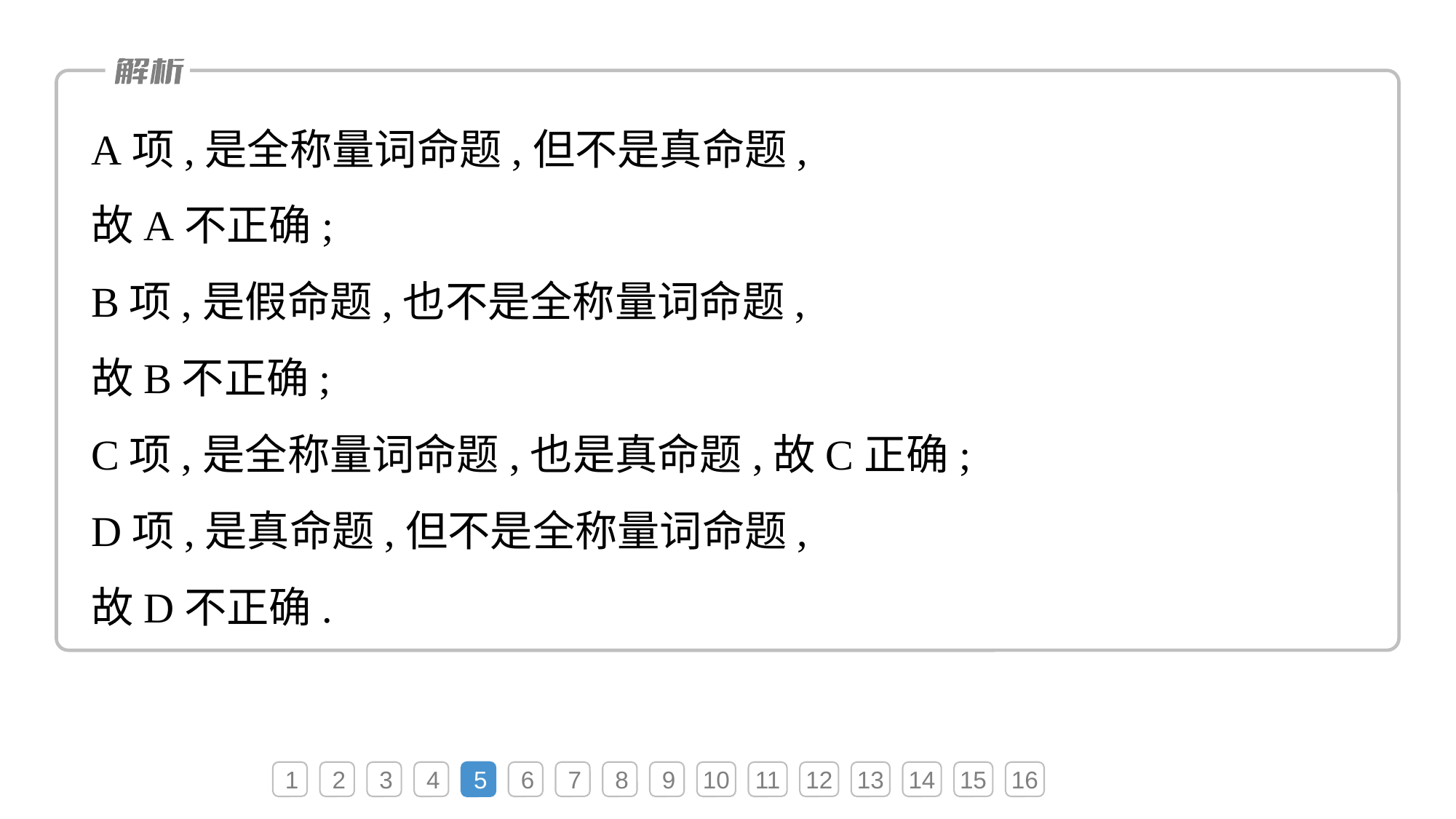

A项,是全称量词命题,但不是真命题,
故A不正确;
B项,是假命题,也不是全称量词命题,
故B不正确;
C项,是全称量词命题,也是真命题,故C正确;
D项,是真命题,但不是全称量词命题,
故D不正确.
1
2
3
4
5
6
7
8
9
10
11
12
13
14
15
16